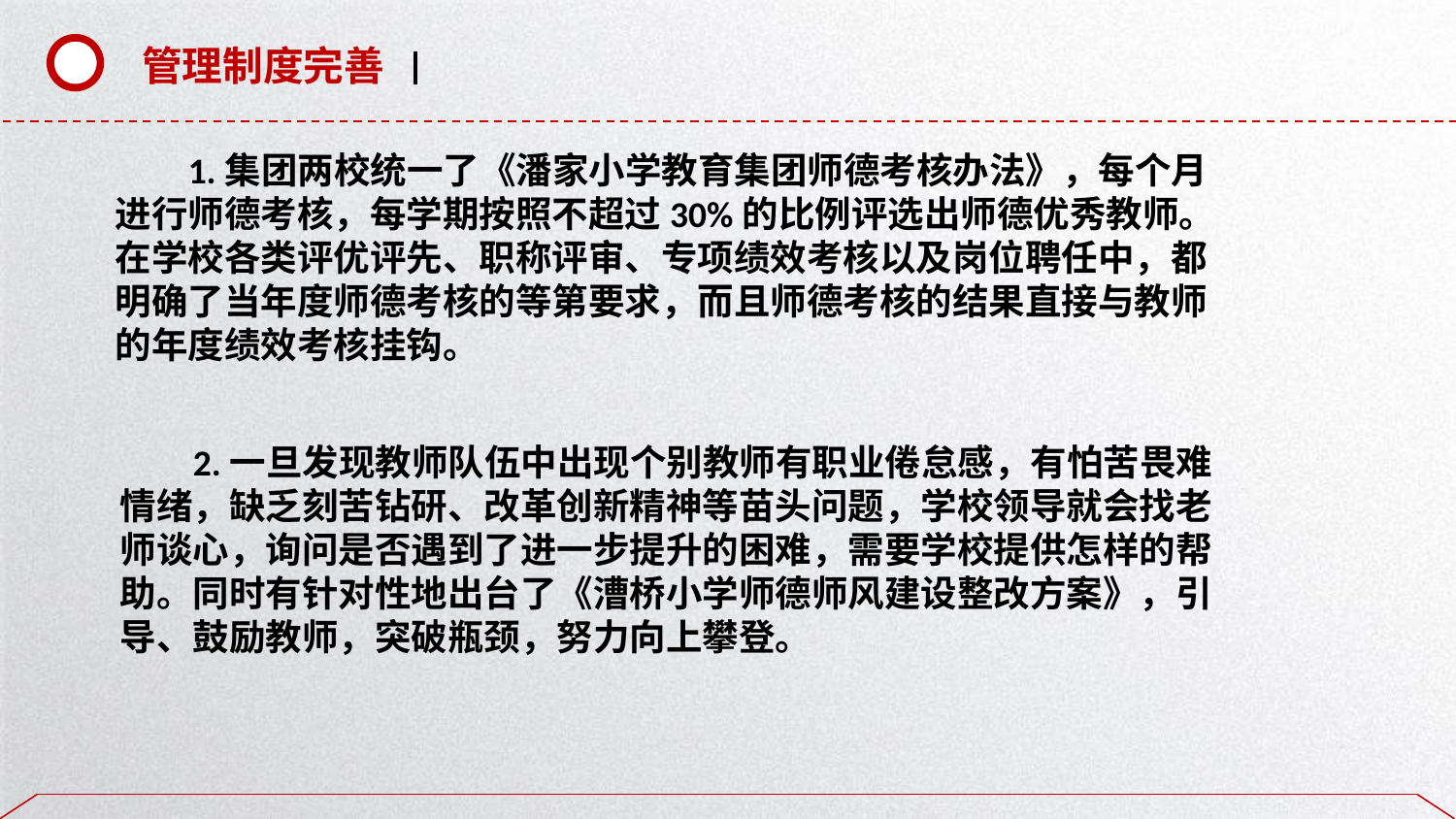

管理制度完善

1.集团两校统一了《潘家小学教育集团师德考核办法》，每个月进行师德考核，每学期按照不超过30%的比例评选出师德优秀教师。在学校各类评优评先、职称评审、专项绩效考核以及岗位聘任中，都明确了当年度师德考核的等第要求，而且师德考核的结果直接与教师的年度绩效考核挂钩。
2.一旦发现教师队伍中出现个别教师有职业倦怠感，有怕苦畏难情绪，缺乏刻苦钻研、改革创新精神等苗头问题，学校领导就会找老师谈心，询问是否遇到了进一步提升的困难，需要学校提供怎样的帮助。同时有针对性地出台了《漕桥小学师德师风建设整改方案》，引导、鼓励教师，突破瓶颈，努力向上攀登。